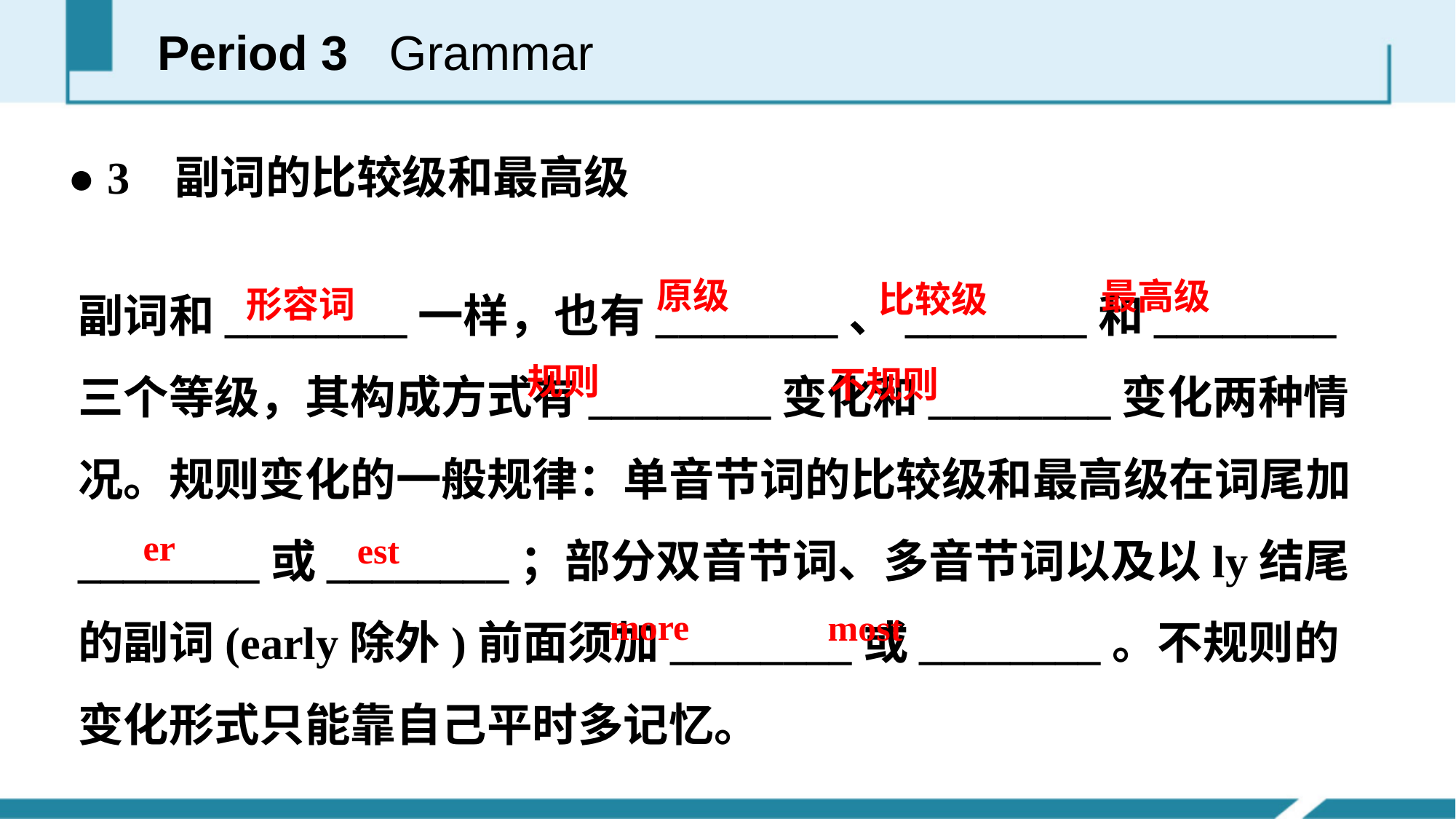

Period 3   Grammar
● 3   副词的比较级和最高级
副词和________一样，也有________、________和________三个等级，其构成方式有________变化和________变化两种情况。规则变化的一般规律：单音节词的比较级和最高级在词尾加________或________；部分双音节词、多音节词以及以­ly结尾的副词(early除外)前面须加________或________。不规则的变化形式只能靠自己平时多记忆。

原级
最高级
比较级
形容词
规则
不规则
­er
­est
more
most